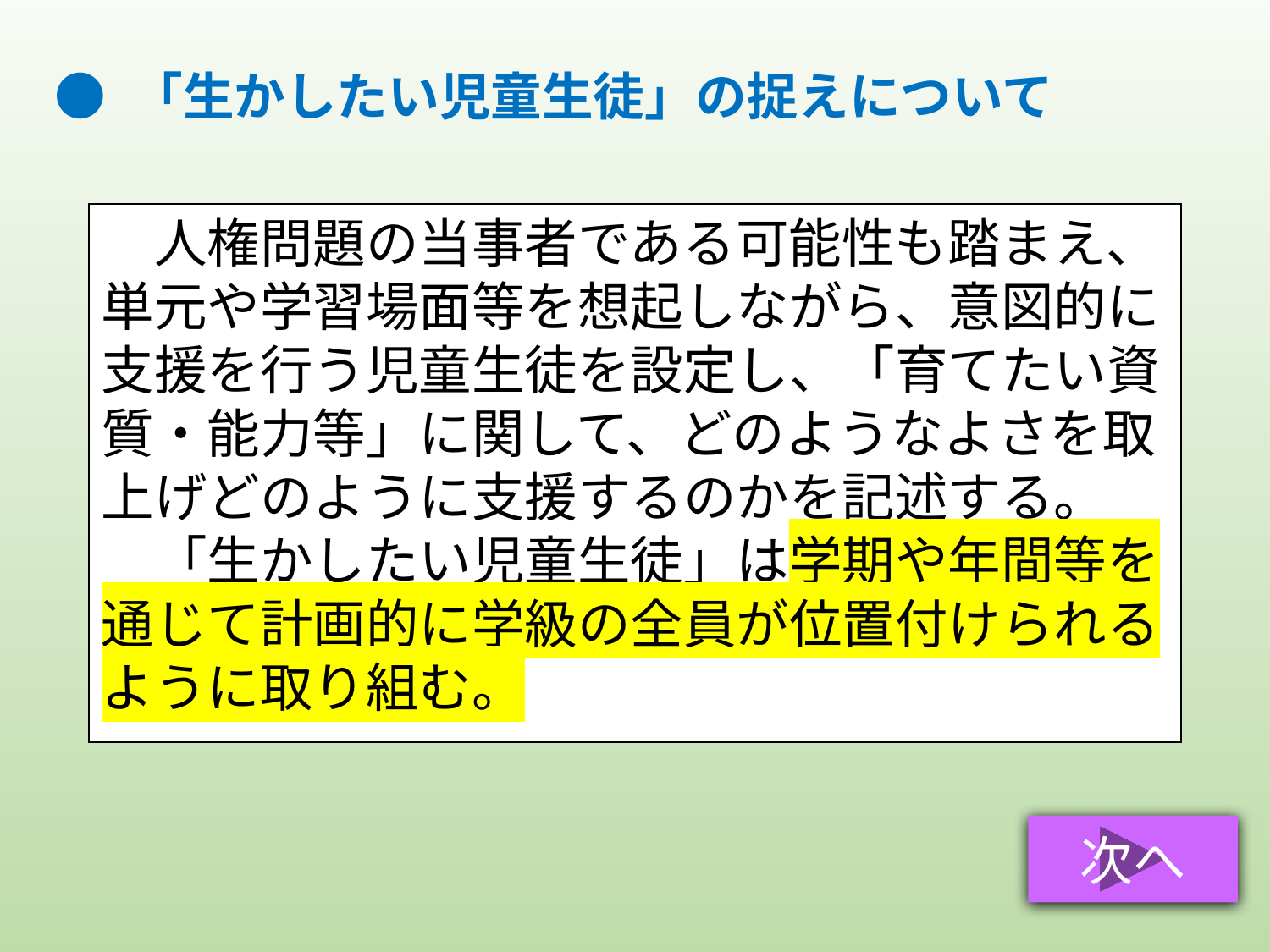

● 「生かしたい児童生徒」の捉えについて
　人権問題の当事者である可能性も踏まえ、単元や学習場面等を想起しながら、意図的に支援を行う児童生徒を設定し、「育てたい資質・能力等」に関して、どのようなよさを取上げどのように支援するのかを記述する。
　「生かしたい児童生徒」は学期や年間等を通じて計画的に学級の全員が位置付けられるように取り組む。
次へ